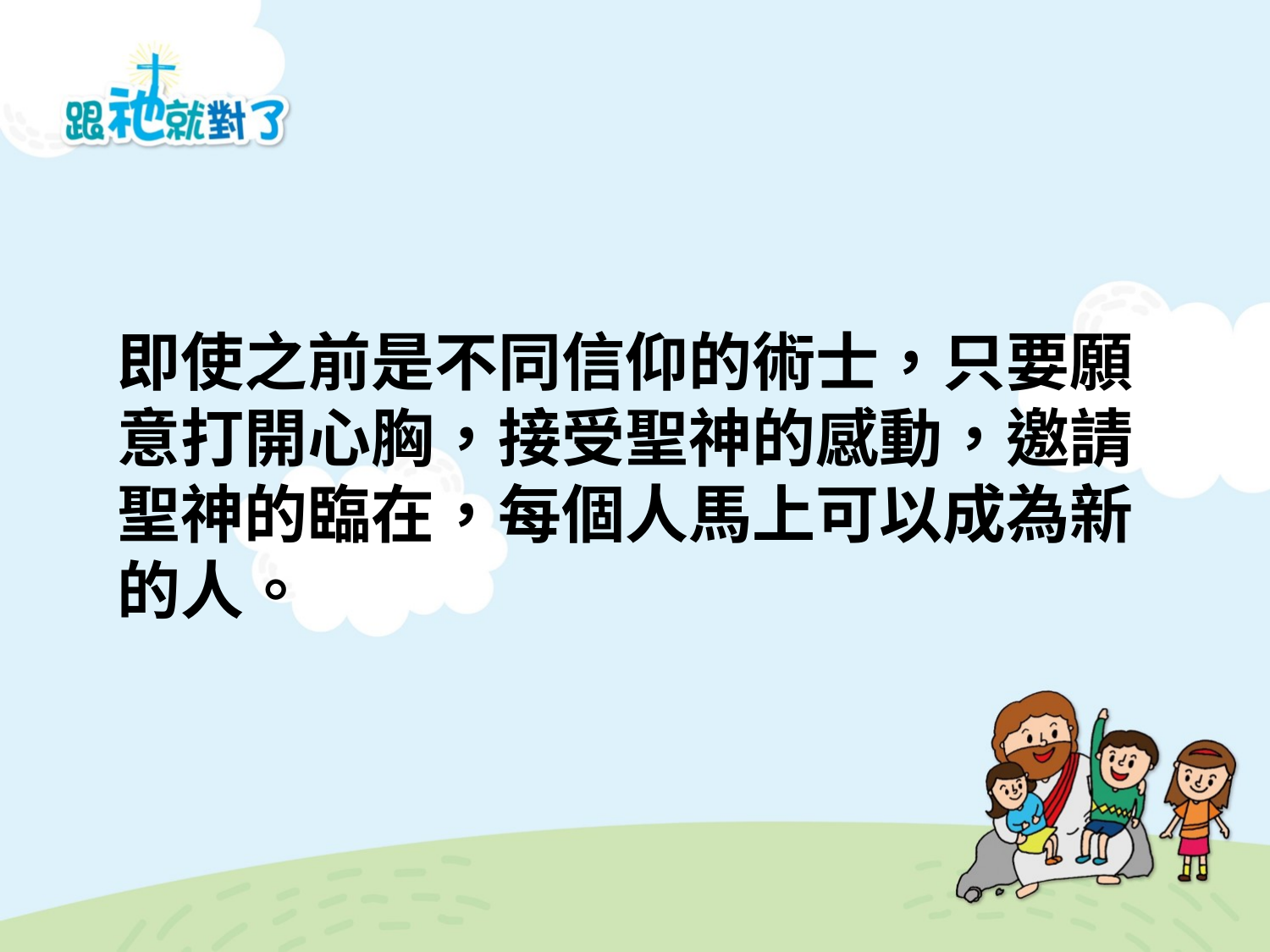

即使之前是不同信仰的術士，只要願意打開心胸，接受聖神的感動，邀請聖神的臨在，每個人馬上可以成為新的人。